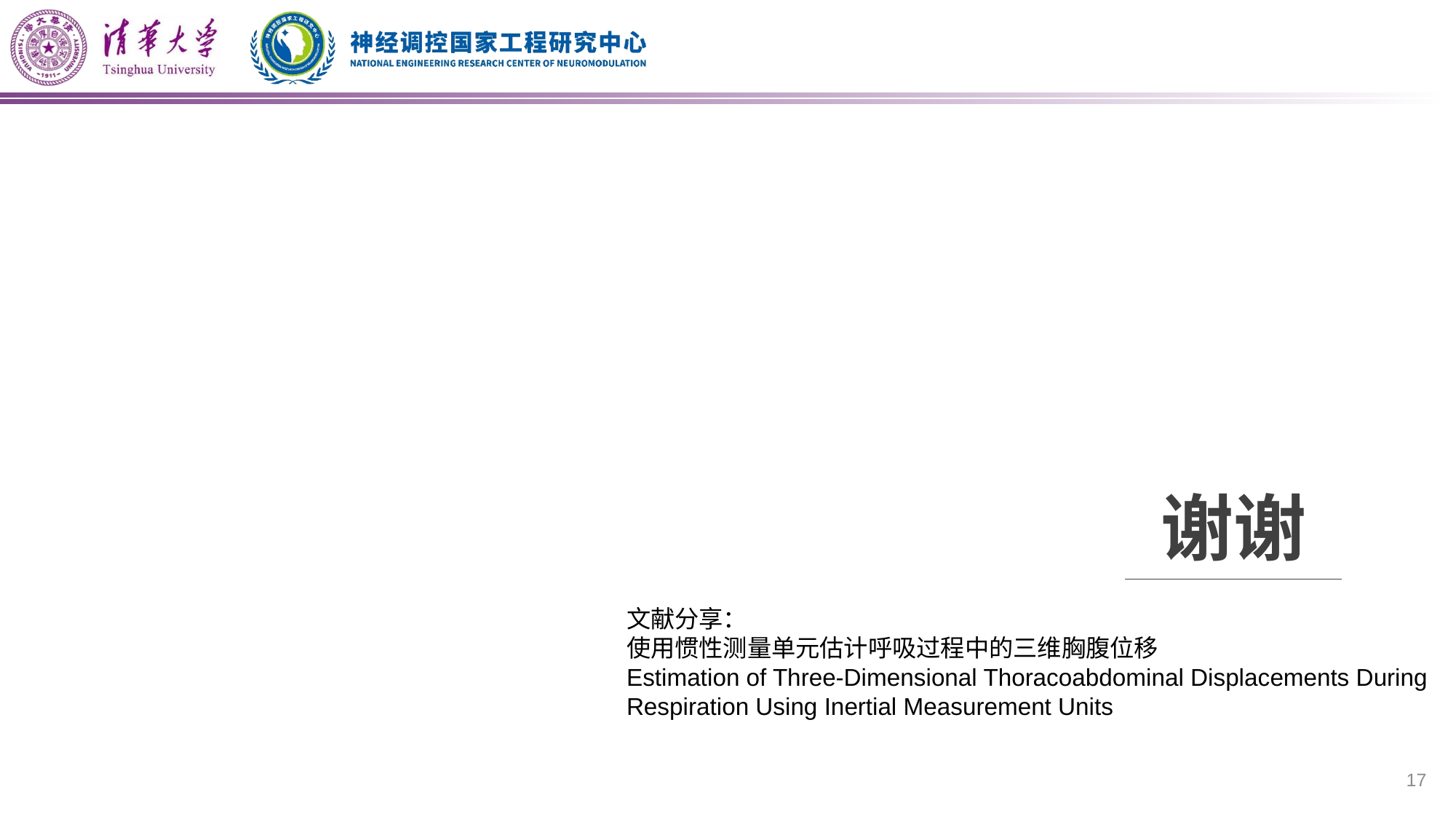

谢谢
文献分享：
使用惯性测量单元估计呼吸过程中的三维胸腹位移
Estimation of Three-Dimensional Thoracoabdominal Displacements During Respiration Using Inertial Measurement Units
17